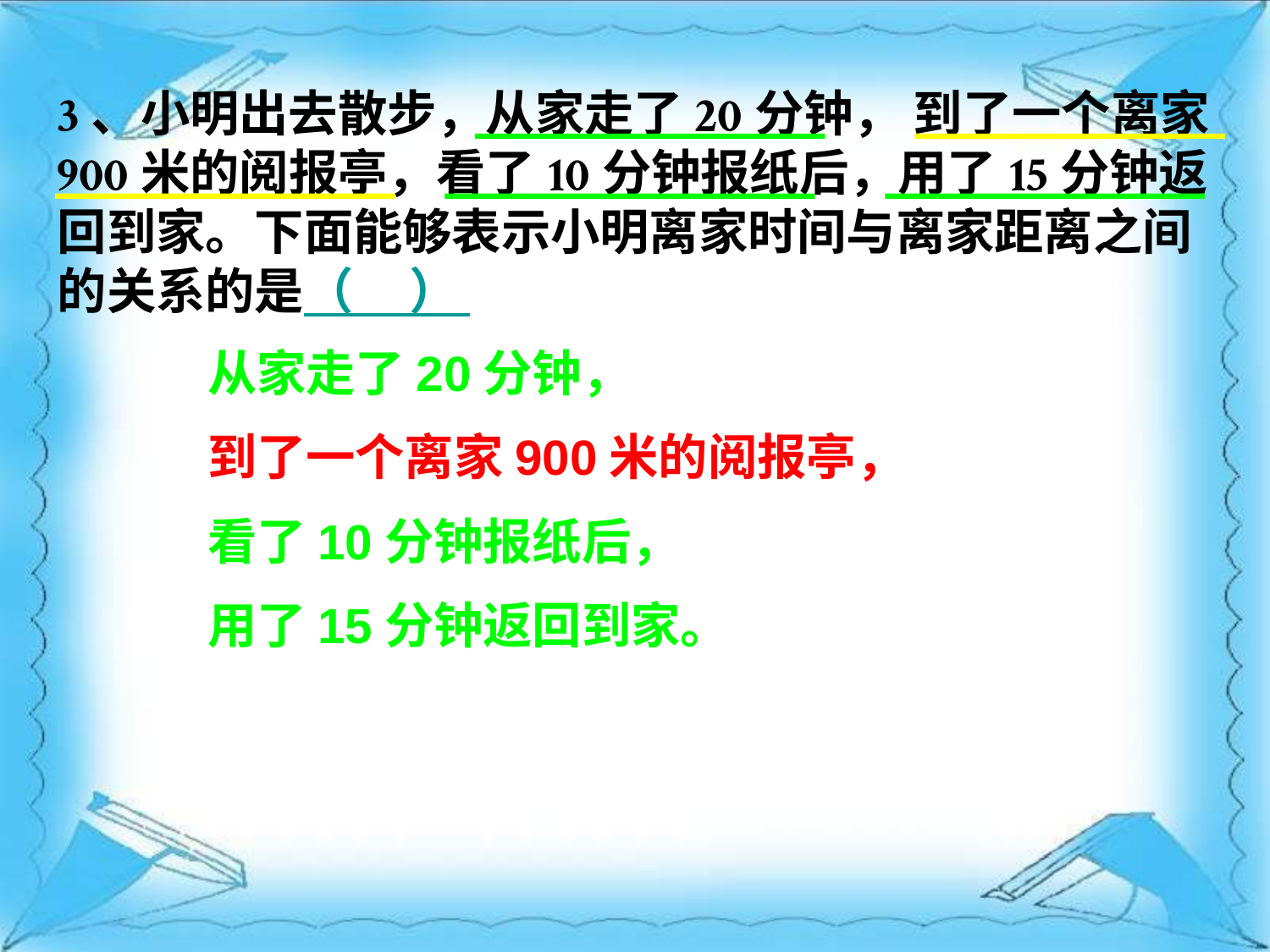

3、小明出去散步，从家走了20分钟， 到了一个离家900米的阅报亭，看了10分钟报纸后，用了15分钟返回到家。下面能够表示小明离家时间与离家距离之间的关系的是（     ）

从家走了20分钟，
到了一个离家900米的阅报亭，
看了10分钟报纸后，
用了15分钟返回到家。